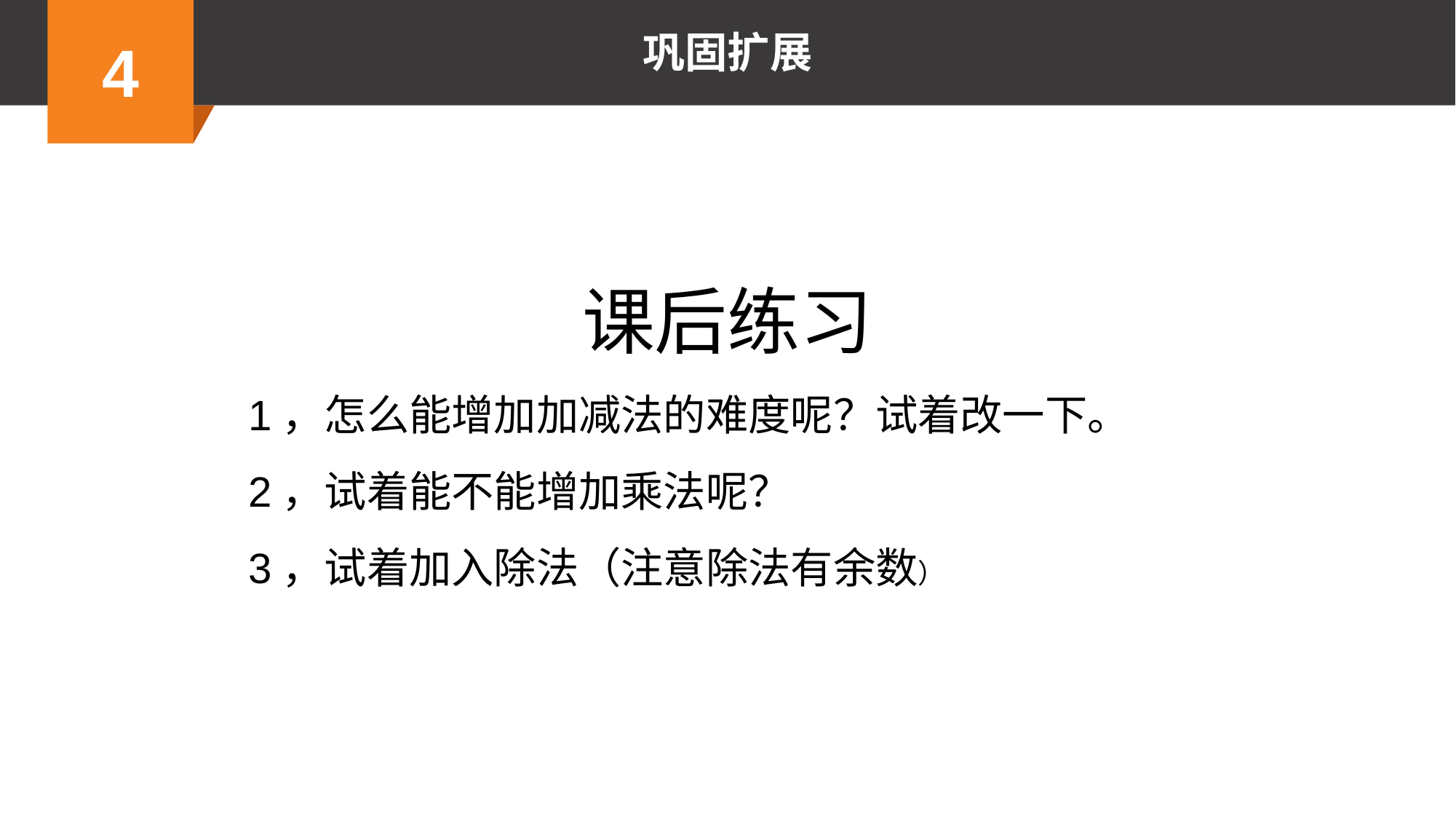

课后练习
1，怎么能增加加减法的难度呢？试着改一下。
2，试着能不能增加乘法呢？
3，试着加入除法（注意除法有余数）